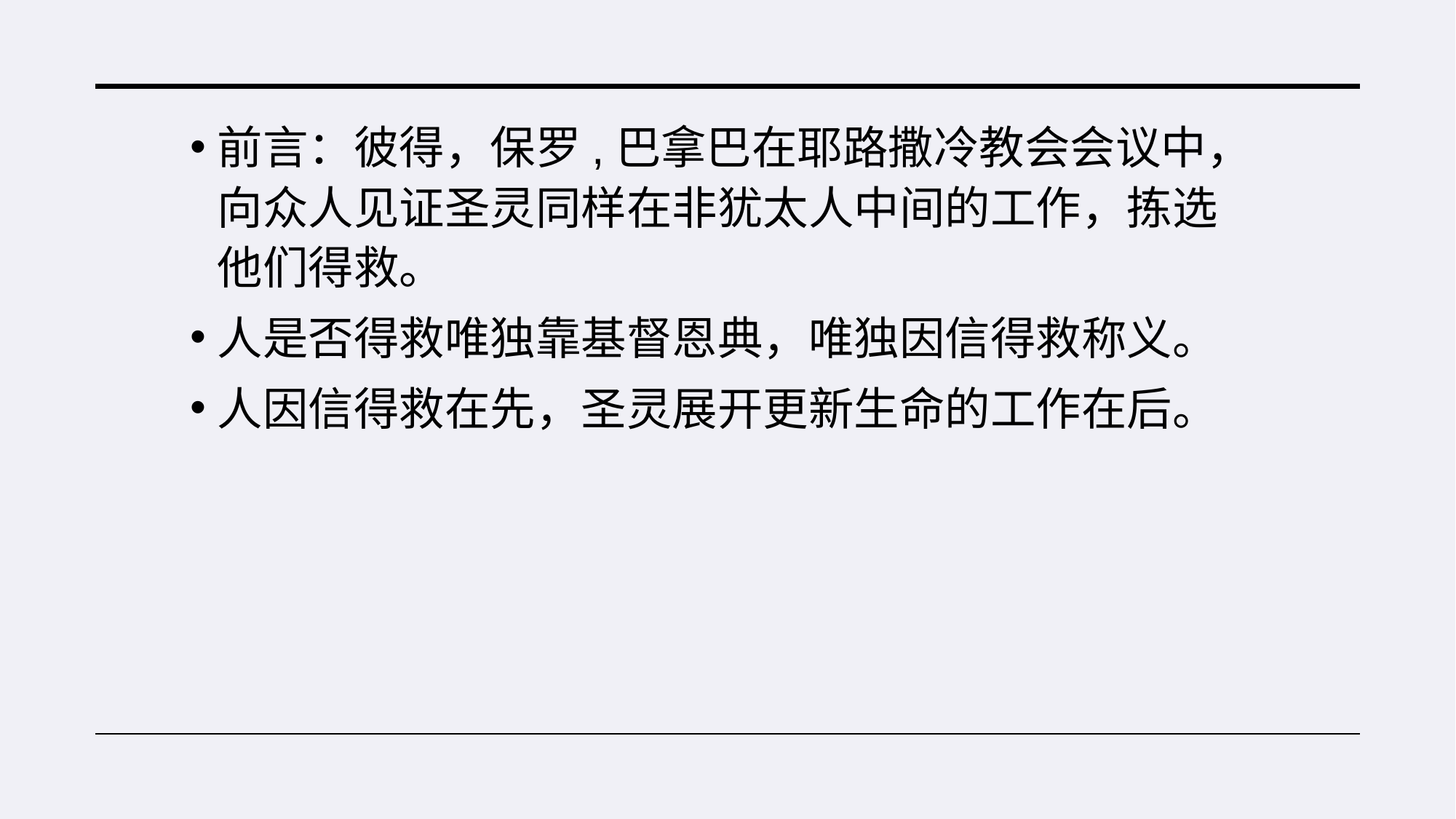

前言：彼得，保罗,巴拿巴在耶路撒冷教会会议中，向众人见证圣灵同样在非犹太人中间的工作，拣选他们得救。
人是否得救唯独靠基督恩典，唯独因信得救称义。
人因信得救在先，圣灵展开更新生命的工作在后。